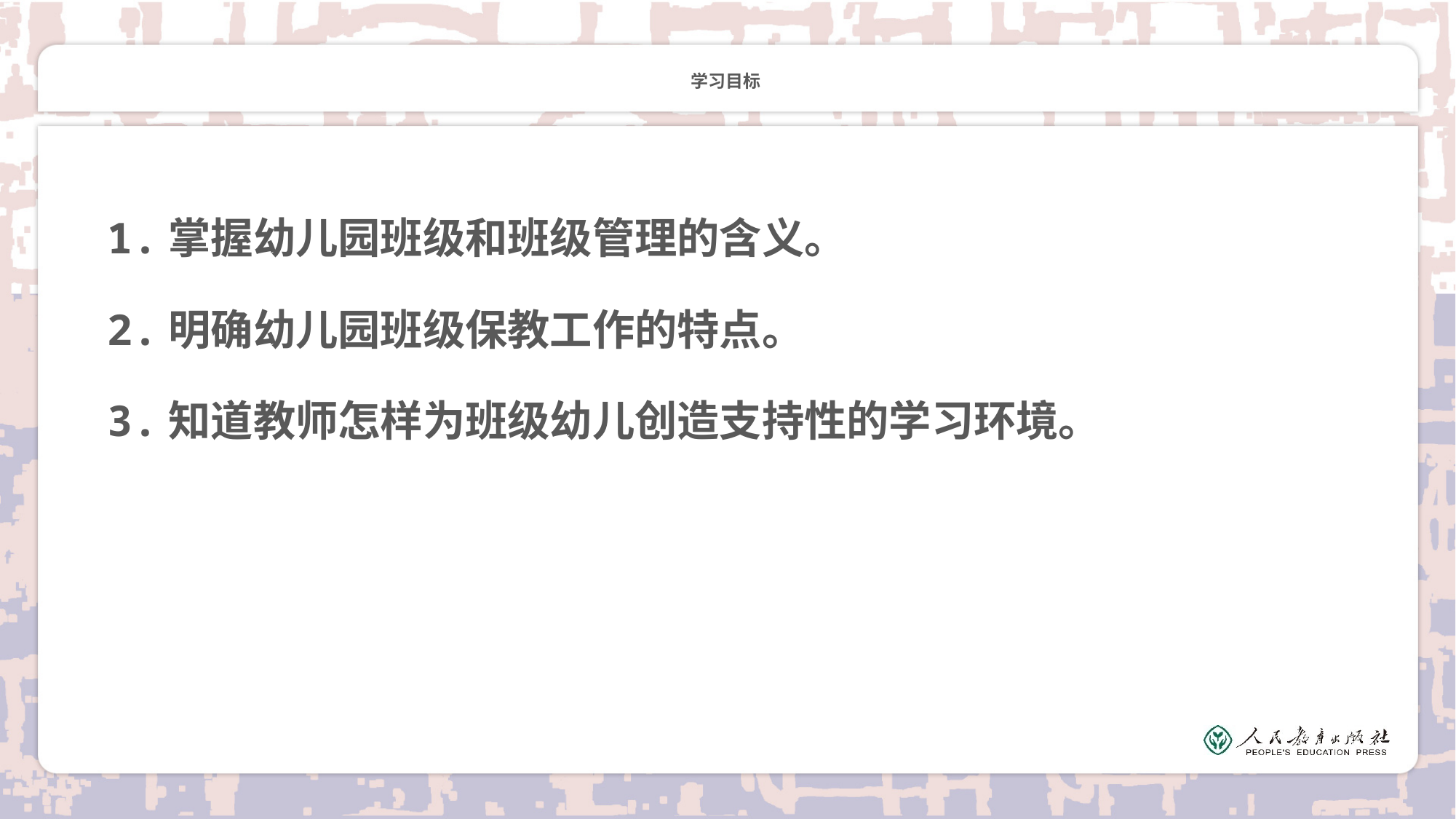

# 学习目标
1.掌握幼儿园班级和班级管理的含义。
2.明确幼儿园班级保教工作的特点。
3.知道教师怎样为班级幼儿创造支持性的学习环境。